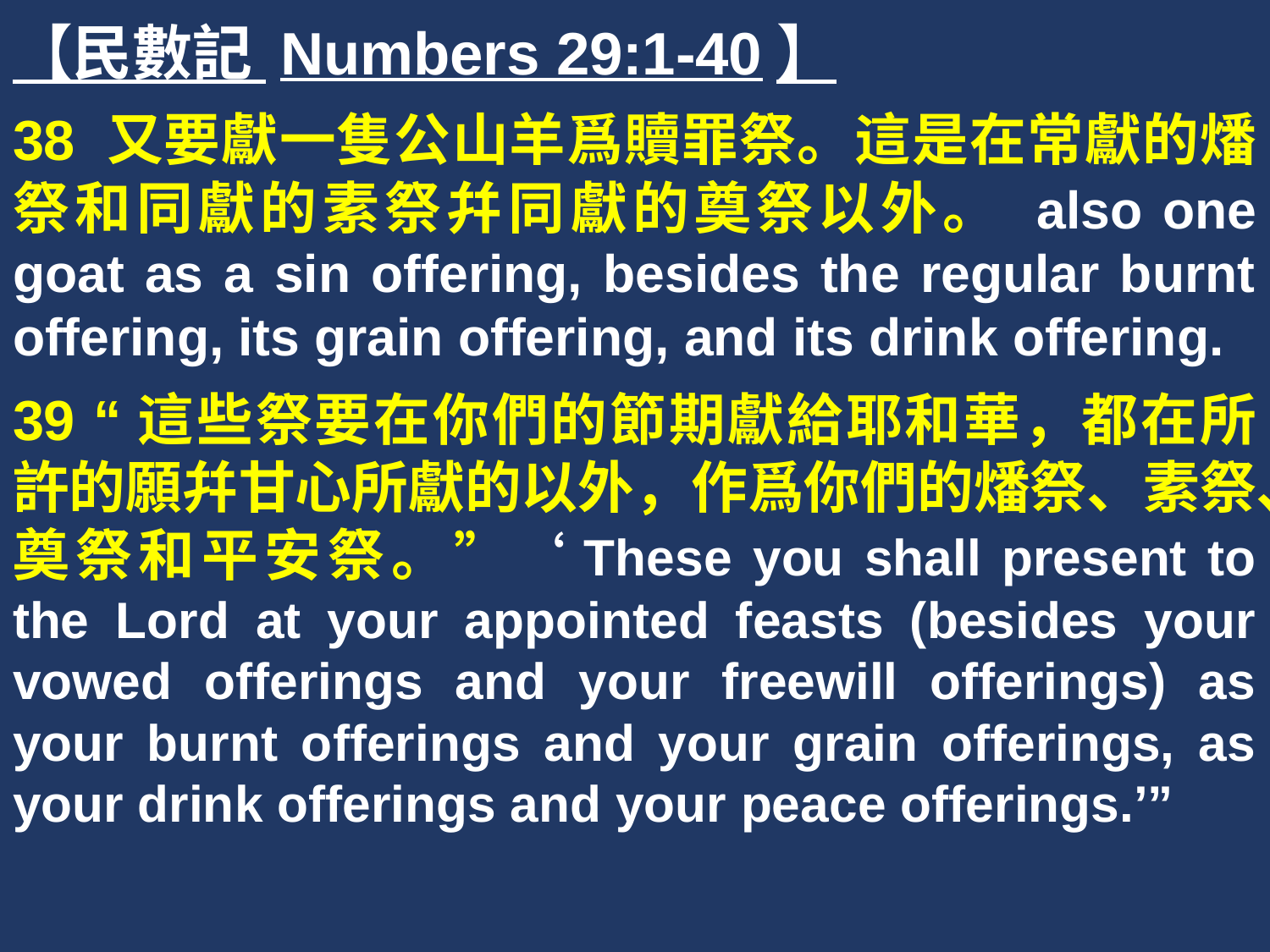

【民數記 Numbers 29:1-40】
38 又要獻一隻公山羊爲贖罪祭。這是在常獻的燔祭和同獻的素祭幷同獻的奠祭以外。 also one goat as a sin offering, besides the regular burnt offering, its grain offering, and its drink offering.
39 “這些祭要在你們的節期獻給耶和華，都在所許的願幷甘心所獻的以外，作爲你們的燔祭、素祭、奠祭和平安祭。”‘These you shall present to the Lord at your appointed feasts (besides your vowed offerings and your freewill offerings) as your burnt offerings and your grain offerings, as your drink offerings and your peace offerings.’”